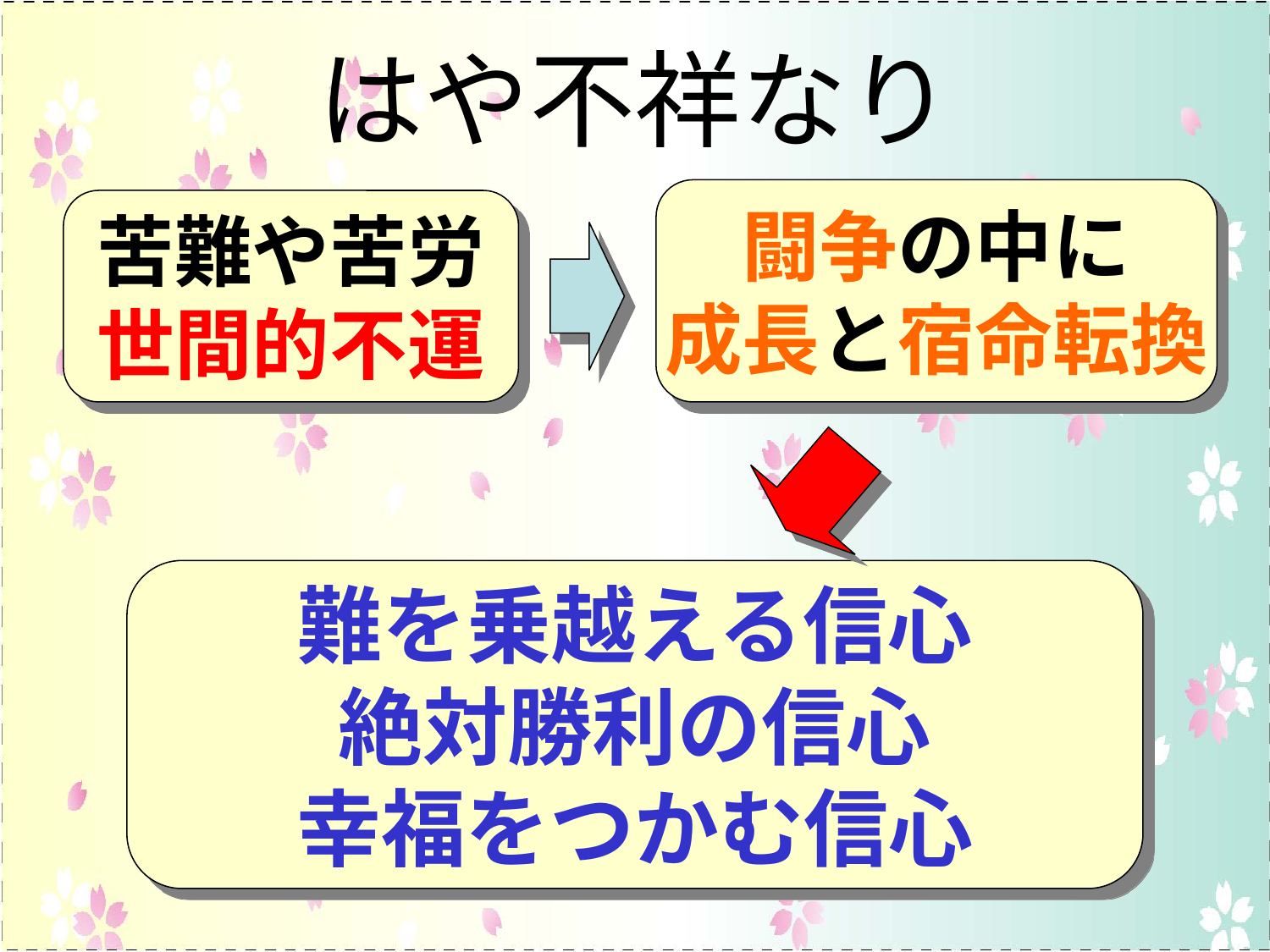

# はや不祥なり
闘争の中に
成長と宿命転換
苦難や苦労
世間的不運

難を乗越える信心
絶対勝利の信心
幸福をつかむ信心